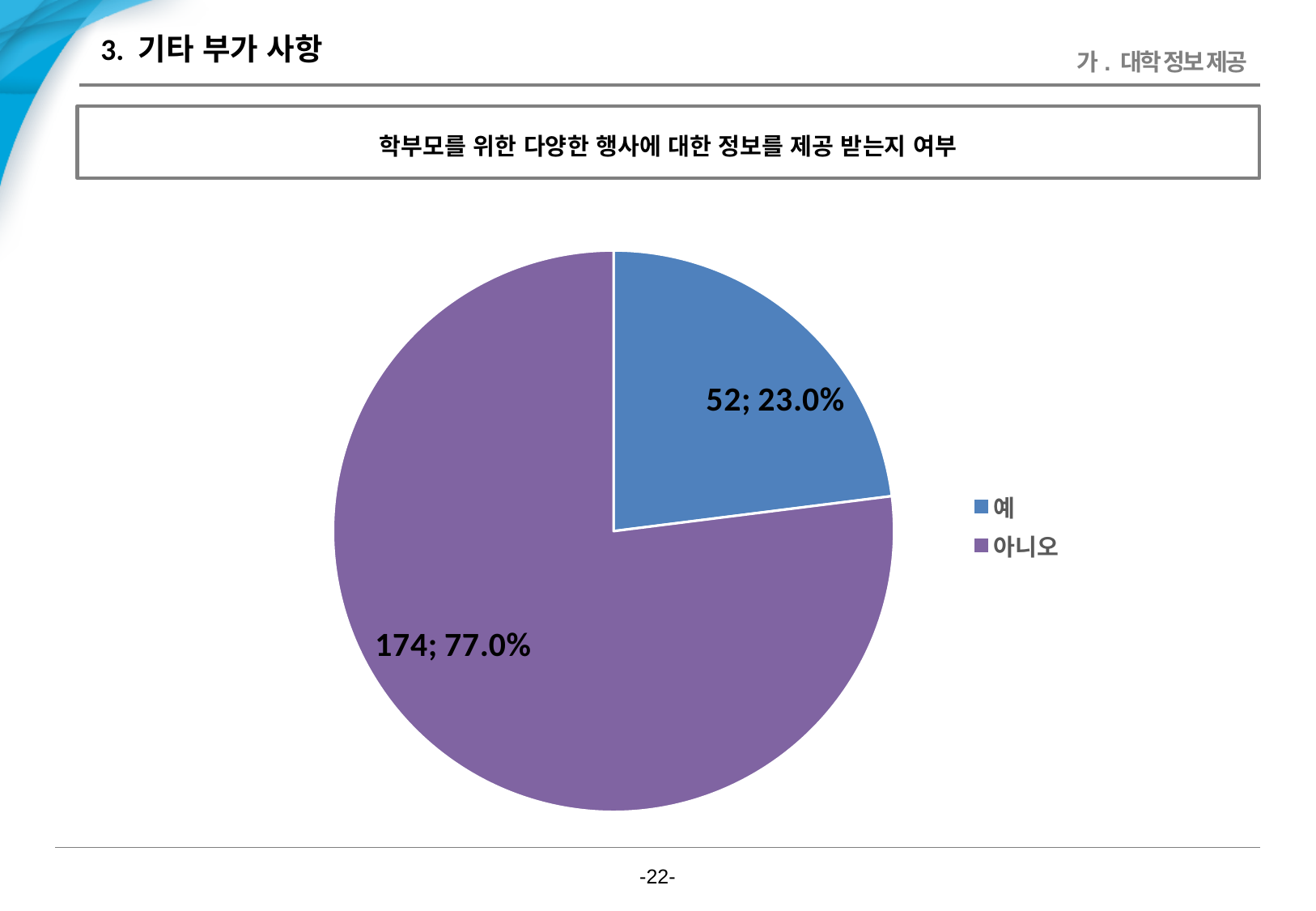

# 3. 기타 부가 사항
가. 대학 정보 제공
학부모를 위한 다양한 행사에 대한 정보를 제공 받는지 여부

### Chart

| Category | 판매 |
|---|---|
| 예 | 52.0 |
| 아니오 | 174.0 |
-22-